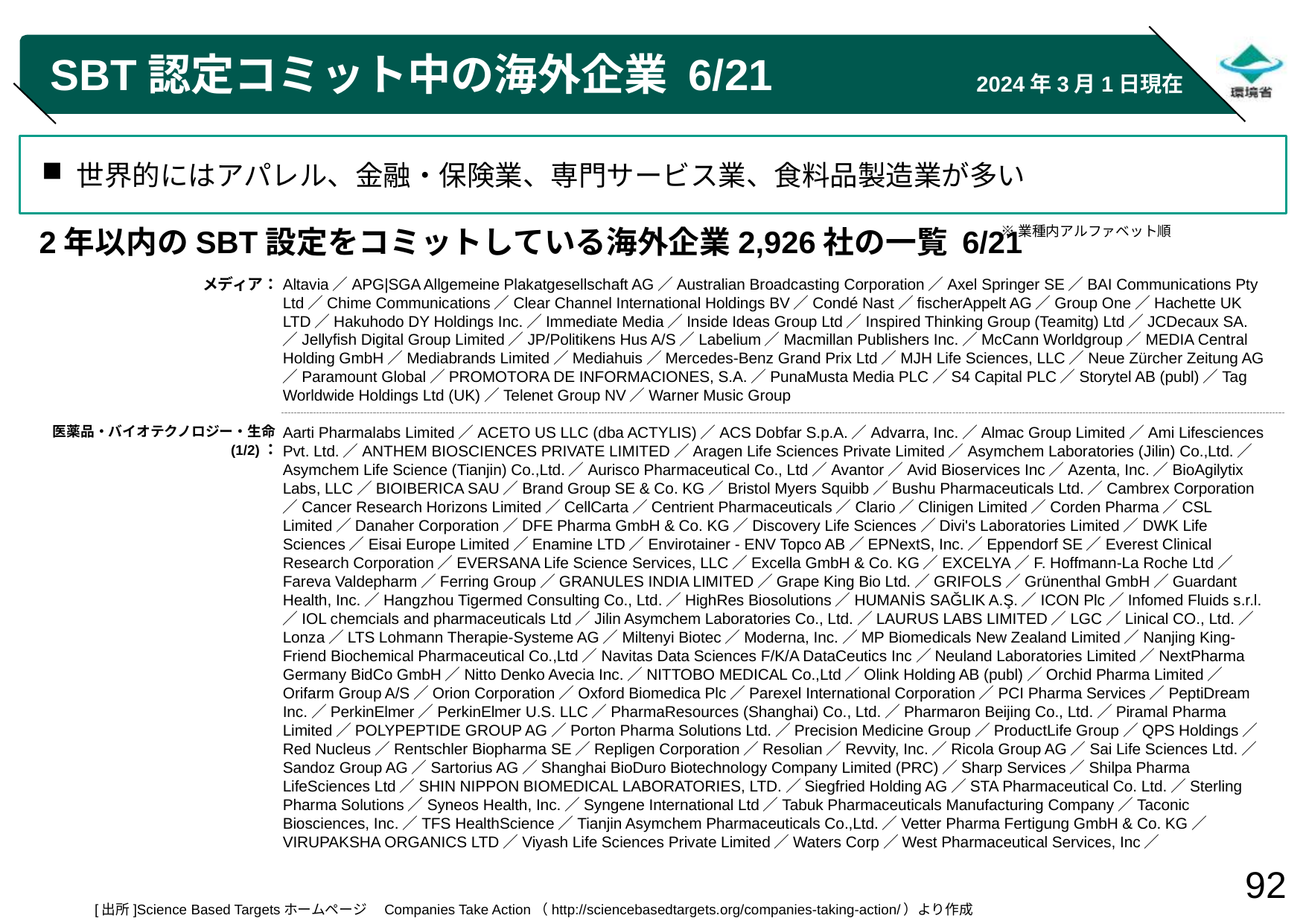

# SBT認定コミット中の海外企業 6/21
2024年3月1日現在
世界的にはアパレル、金融・保険業、専門サービス業、食料品製造業が多い
※業種内アルファベット順
2年以内のSBT設定をコミットしている海外企業2,926社の一覧 6/21
メディア：

医薬品・バイオテクノロジー・生命(1/2)：

Altavia／APG|SGA Allgemeine Plakatgesellschaft AG／Australian Broadcasting Corporation／Axel Springer SE／BAI Communications Pty Ltd／Chime Communications／Clear Channel International Holdings BV／Condé Nast／fischerAppelt AG／Group One／Hachette UK LTD／Hakuhodo DY Holdings Inc.／Immediate Media／Inside Ideas Group Ltd／Inspired Thinking Group (Teamitg) Ltd／JCDecaux SA.／Jellyfish Digital Group Limited／JP/Politikens Hus A/S／Labelium／Macmillan Publishers Inc.／McCann Worldgroup／MEDIA Central Holding GmbH／Mediabrands Limited／Mediahuis／Mercedes-Benz Grand Prix Ltd／MJH Life Sciences, LLC／Neue Zürcher Zeitung AG／Paramount Global／PROMOTORA DE INFORMACIONES, S.A.／PunaMusta Media PLC／S4 Capital PLC／Storytel AB (publ)／Tag Worldwide Holdings Ltd (UK)／Telenet Group NV／Warner Music Group

Aarti Pharmalabs Limited／ACETO US LLC (dba ACTYLIS)／ACS Dobfar S.p.A.／Advarra, Inc.／Almac Group Limited／Ami Lifesciences Pvt. Ltd.／ANTHEM BIOSCIENCES PRIVATE LIMITED／Aragen Life Sciences Private Limited／Asymchem Laboratories (Jilin) Co.,Ltd.／Asymchem Life Science (Tianjin) Co.,Ltd.／Aurisco Pharmaceutical Co., Ltd／Avantor／Avid Bioservices Inc／Azenta, Inc.／BioAgilytix Labs, LLC／BIOIBERICA SAU／Brand Group SE & Co. KG／Bristol Myers Squibb／Bushu Pharmaceuticals Ltd.／Cambrex Corporation／Cancer Research Horizons Limited／CellCarta／Centrient Pharmaceuticals／Clario／Clinigen Limited／Corden Pharma／CSL Limited／Danaher Corporation／DFE Pharma GmbH & Co. KG／Discovery Life Sciences／Divi's Laboratories Limited／DWK Life Sciences／Eisai Europe Limited／Enamine LTD／Envirotainer - ENV Topco AB／EPNextS, Inc.／Eppendorf SE／Everest Clinical Research Corporation／EVERSANA Life Science Services, LLC／Excella GmbH & Co. KG／EXCELYA／F. Hoffmann-La Roche Ltd／Fareva Valdepharm／Ferring Group／GRANULES INDIA LIMITED／Grape King Bio Ltd.／GRIFOLS／Grünenthal GmbH／Guardant Health, Inc.／Hangzhou Tigermed Consulting Co., Ltd.／HighRes Biosolutions／HUMANİS SAĞLIK A.Ş.／ICON Plc／Infomed Fluids s.r.l.／IOL chemcials and pharmaceuticals Ltd／Jilin Asymchem Laboratories Co., Ltd.／LAURUS LABS LIMITED／LGC／Linical CO., Ltd.／Lonza／LTS Lohmann Therapie-Systeme AG／Miltenyi Biotec／Moderna, Inc.／MP Biomedicals New Zealand Limited／Nanjing King-Friend Biochemical Pharmaceutical Co.,Ltd／Navitas Data Sciences F/K/A DataCeutics Inc／Neuland Laboratories Limited／NextPharma Germany BidCo GmbH／Nitto Denko Avecia Inc.／NITTOBO MEDICAL Co.,Ltd／Olink Holding AB (publ)／Orchid Pharma Limited／Orifarm Group A/S／Orion Corporation／Oxford Biomedica Plc／Parexel International Corporation／PCI Pharma Services／PeptiDream Inc.／PerkinElmer／PerkinElmer U.S. LLC／PharmaResources (Shanghai) Co., Ltd.／Pharmaron Beijing Co., Ltd.／Piramal Pharma Limited／POLYPEPTIDE GROUP AG／Porton Pharma Solutions Ltd.／Precision Medicine Group／ProductLife Group／QPS Holdings／Red Nucleus／Rentschler Biopharma SE／Repligen Corporation／Resolian／Revvity, Inc.／Ricola Group AG／Sai Life Sciences Ltd.／Sandoz Group AG／Sartorius AG／Shanghai BioDuro Biotechnology Company Limited (PRC)／Sharp Services／Shilpa Pharma LifeSciences Ltd／SHIN NIPPON BIOMEDICAL LABORATORIES, LTD.／Siegfried Holding AG／STA Pharmaceutical Co. Ltd.／Sterling Pharma Solutions／Syneos Health, Inc.／Syngene International Ltd／Tabuk Pharmaceuticals Manufacturing Company／Taconic Biosciences, Inc.／TFS HealthScience／Tianjin Asymchem Pharmaceuticals Co.,Ltd.／Vetter Pharma Fertigung GmbH & Co. KG／VIRUPAKSHA ORGANICS LTD／Viyash Life Sciences Private Limited／Waters Corp／West Pharmaceutical Services, Inc／
[出所]Science Based Targetsホームページ　Companies Take Action（http://sciencebasedtargets.org/companies-taking-action/）より作成